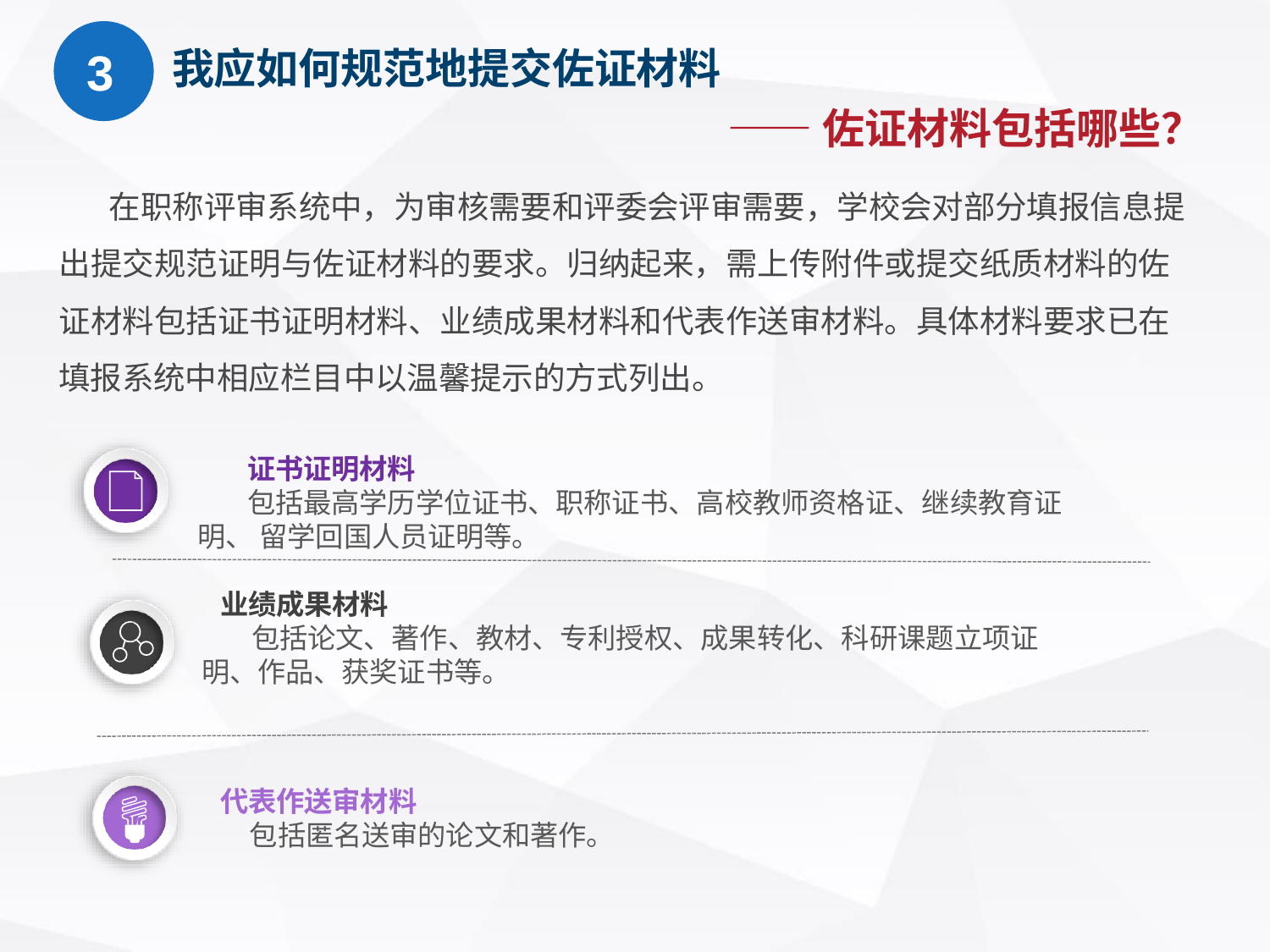

我应如何规范地提交佐证材料
——佐证材料包括哪些？
3
在职称评审系统中，为审核需要和评委会评审需要，学校会对部分填报信息提 出提交规范证明与佐证材料的要求。归纳起来，需上传附件或提交纸质材料的佐 证材料包括证书证明材料、业绩成果材料和代表作送审材料。具体材料要求已在 填报系统中相应栏目中以温馨提示的方式列出。

证书证明材料
包括最高学历学位证书、职称证书、高校教师资格证、继续教育证明、 留学回国人员证明等。

                 业绩成果材料
包括论文、著作、教材、专利授权、成果转化、科研课题立项证明、作品、获奖证书等。

                 代表作送审材料
包括匿名送审的论文和著作。